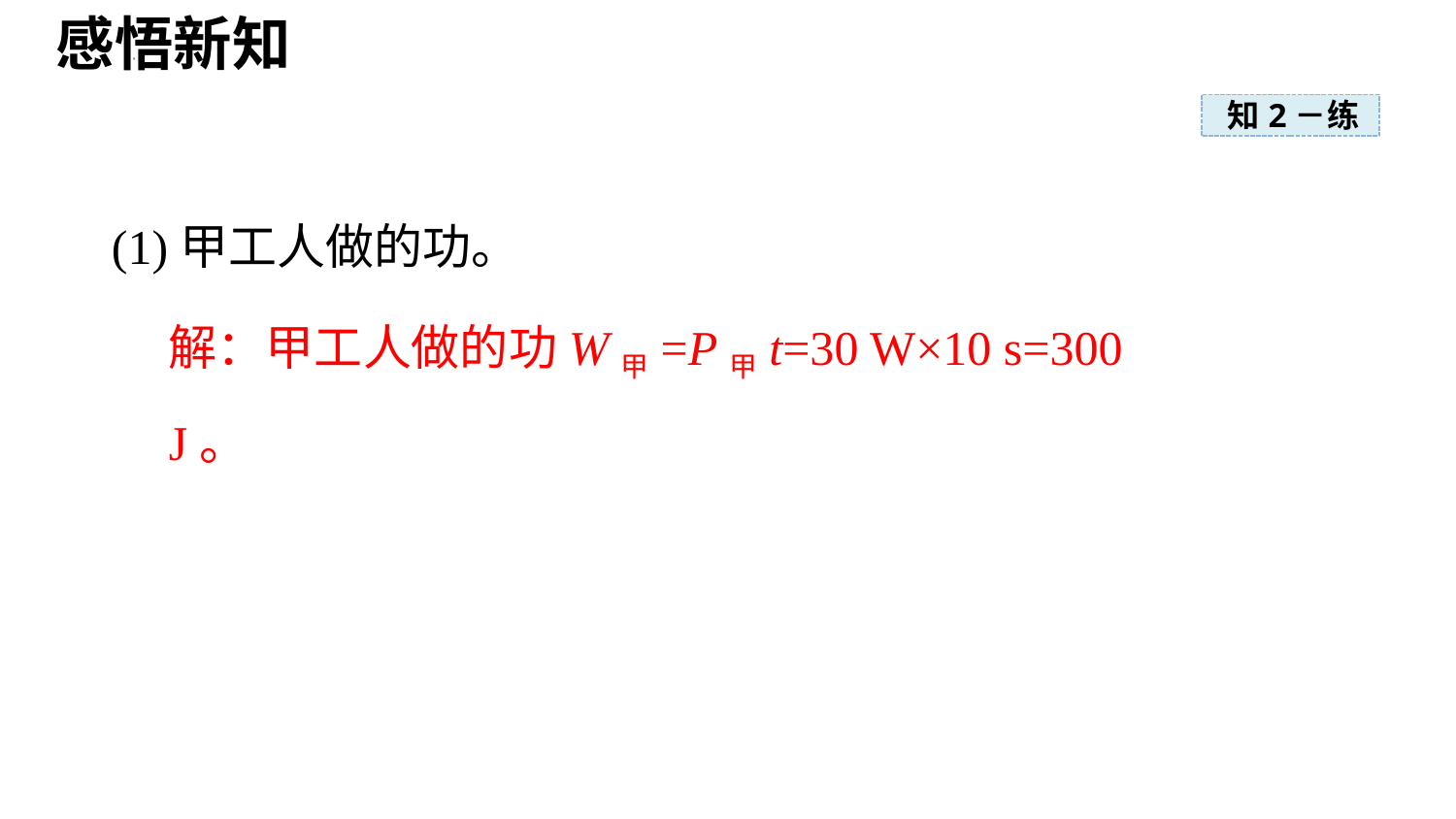

感悟新知
知2－练

(1)甲工人做的功。
解：甲工人做的功W甲=P甲t=30 W×10 s=300 J。